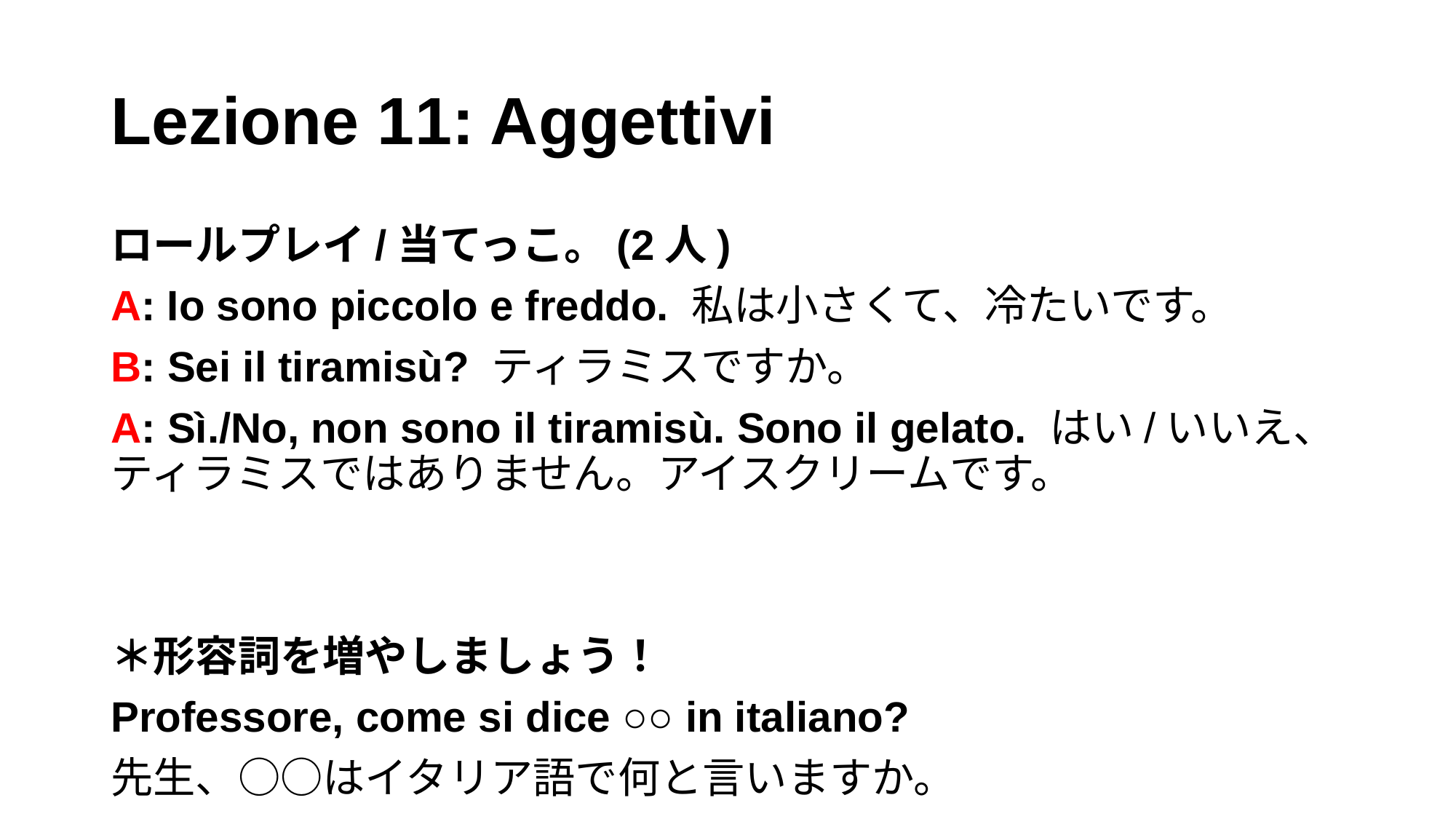

# Lezione 11: Aggettivi
ロールプレイ/当てっこ。(2人)
A: Io sono piccolo e freddo. 私は小さくて、冷たいです。
B: Sei il tiramisù? ティラミスですか。
A: Sì./No, non sono il tiramisù. Sono il gelato. はい/いいえ、ティラミスではありません。アイスクリームです。

＊形容詞を増やしましょう！
Professore, come si dice ○○ in italiano?
先生、○○はイタリア語で何と言いますか。